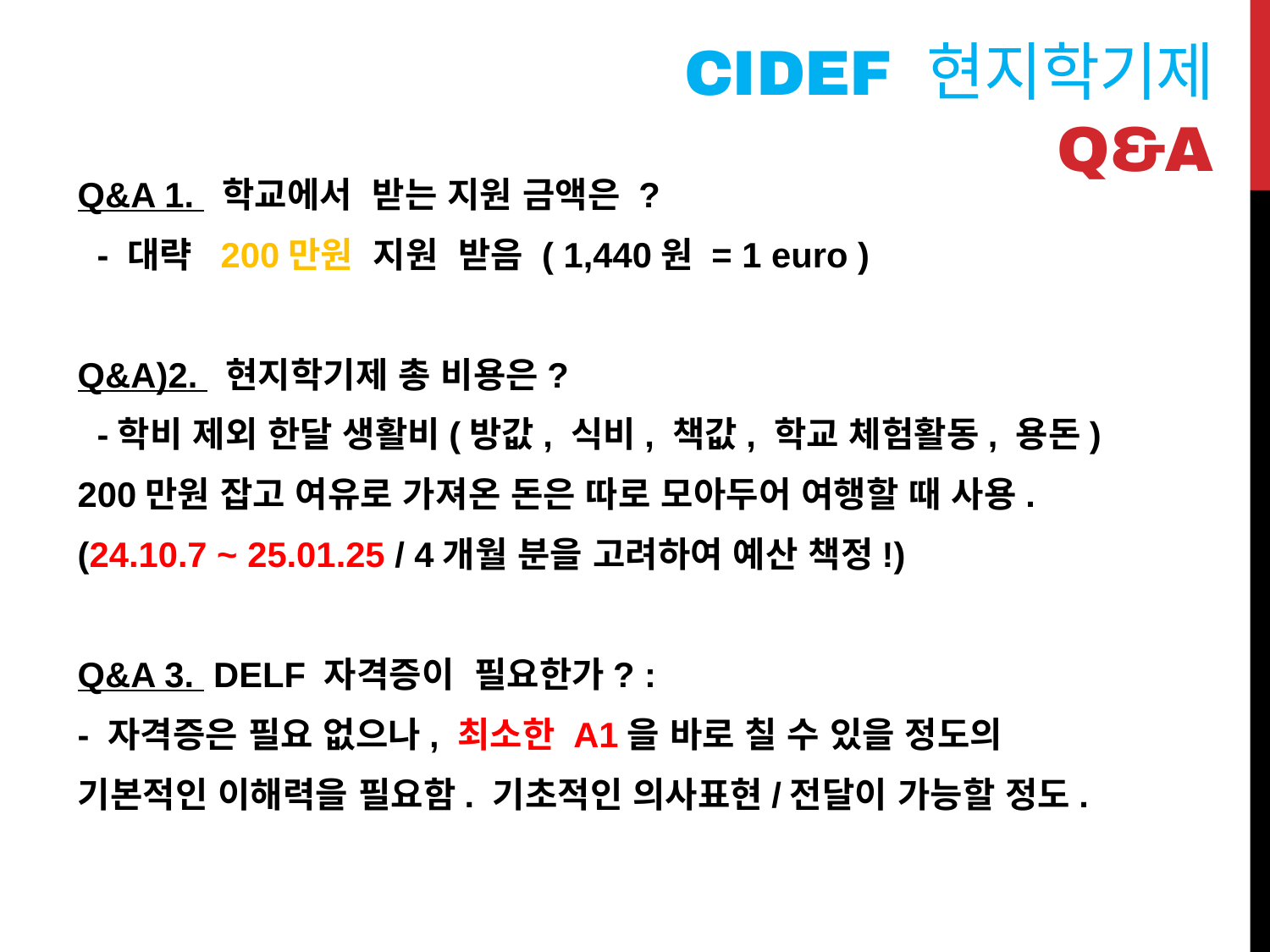

# Cidef 현지학기제 Q&A
Q&A 1.  학교에서  받는 지원 금액은 ?
  - 대략  200만원  지원  받음 ( 1,440원 = 1 euro )

Q&A)2.  현지학기제 총 비용은?
  -학비 제외 한달 생활비(방값, 식비, 책값, 학교 체험활동, 용돈)
200만원 잡고 여유로 가져온 돈은 따로 모아두어 여행할 때 사용.
(24.10.7 ~ 25.01.25 / 4개월 분을 고려하여 예산 책정!)

Q&A 3.  DELF 자격증이  필요한가? :
- 자격증은 필요 없으나, 최소한 A1을 바로 칠 수 있을 정도의
기본적인 이해력을 필요함. 기초적인 의사표현/전달이 가능할 정도.